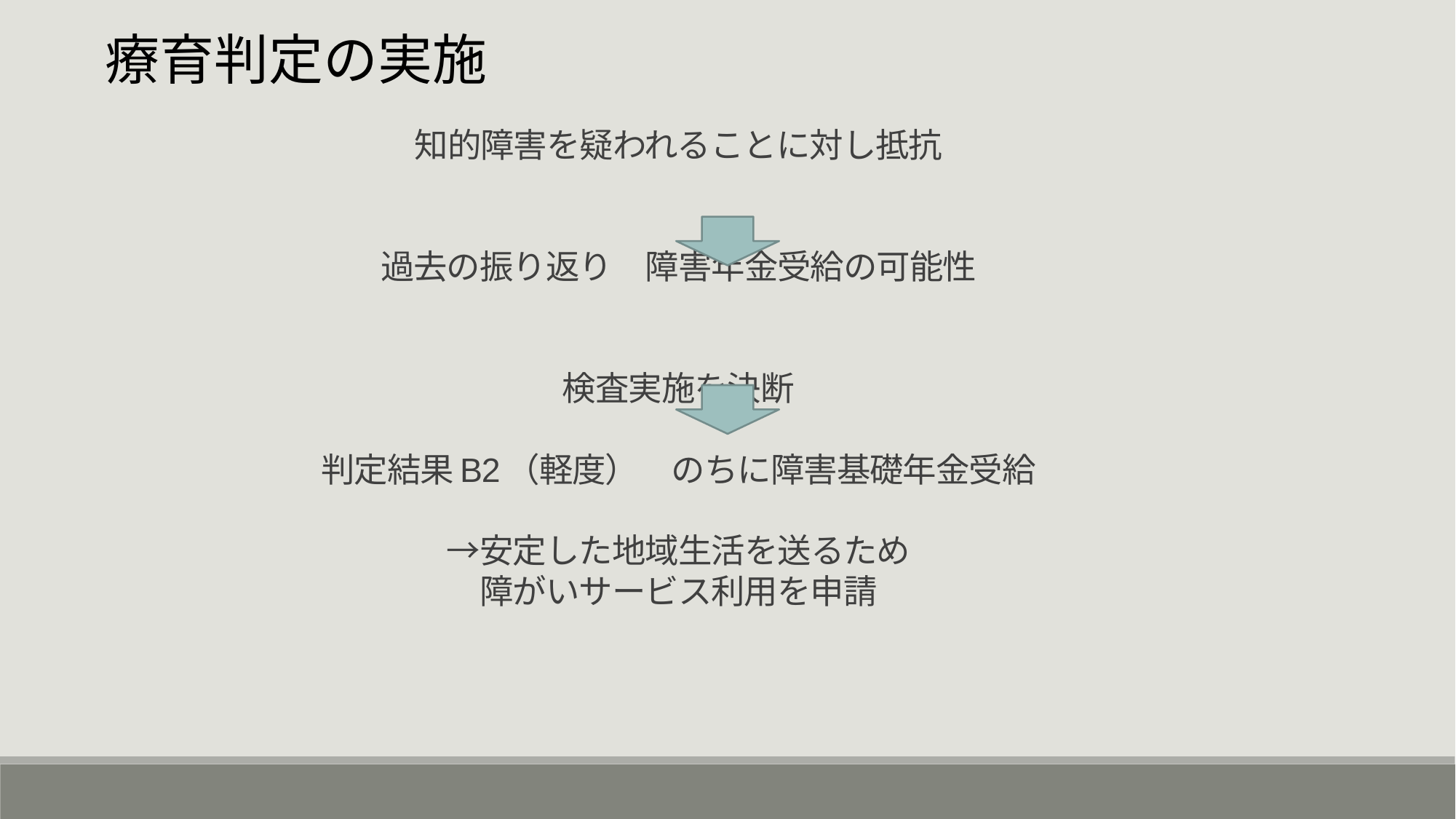

療育判定の実施
知的障害を疑われることに対し抵抗
　
過去の振り返り　障害年金受給の可能性
　　　　　　　　　　　
検査実施を決断
判定結果B2（軽度）　のちに障害基礎年金受給
→安定した地域生活を送るため
障がいサービス利用を申請